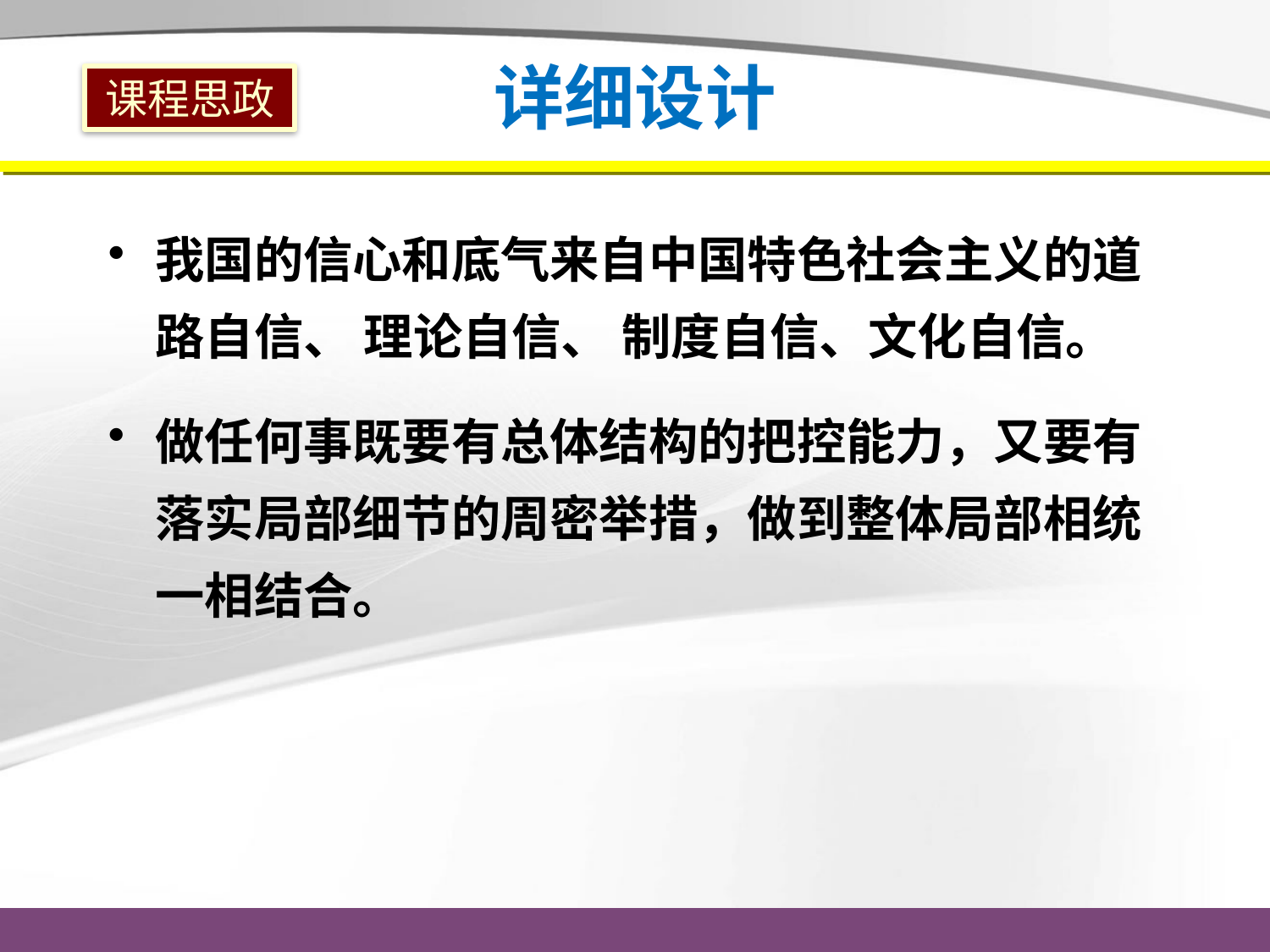

# 详细设计
课程思政
我国的信心和底气来自中国特色社会主义的道路自信、 理论自信、 制度自信、文化自信。
做任何事既要有总体结构的把控能力，又要有落实局部细节的周密举措，做到整体局部相统一相结合。